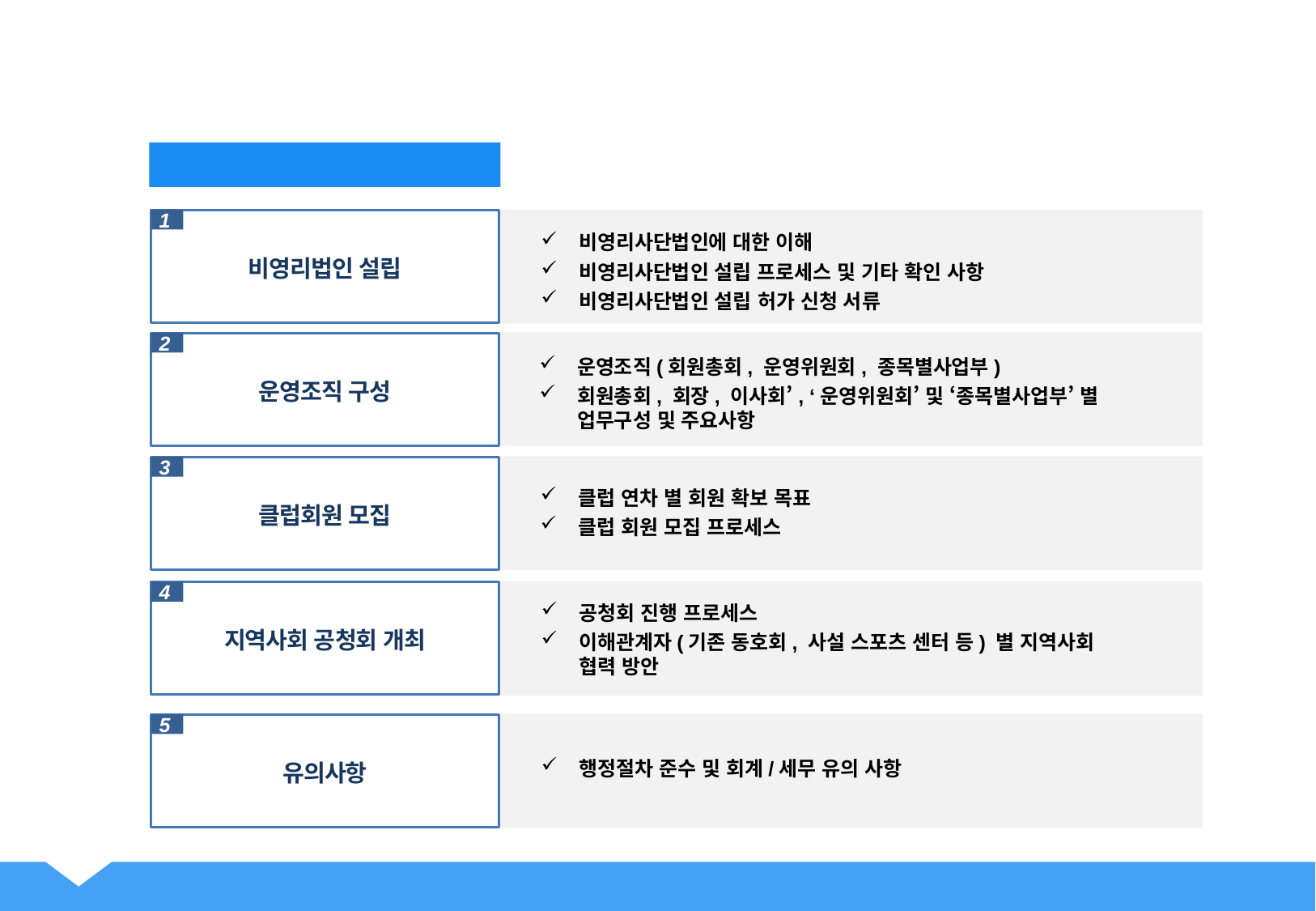

스포츠클럽 설립

1
비영리법인 설립
비영리사단법인에 대한 이해
비영리사단법인 설립 프로세스 및 기타 확인 사항
비영리사단법인 설립 허가 신청 서류

2
운영조직 구성
운영조직(회원총회, 운영위원회, 종목별사업부)
회원총회, 회장, 이사회’, ‘운영위원회’ 및 ‘종목별사업부’ 별
업무구성 및 주요사항

3
클럽회원 모집
클럽 연차 별 회원 확보 목표
클럽 회원 모집 프로세스

4
지역사회 공청회 개최
공청회 진행 프로세스
이해관계자(기존 동호회, 사설 스포츠 센터 등) 별 지역사회
협력 방안

5
유의사항
행정절차 준수 및 회계/세무 유의 사항